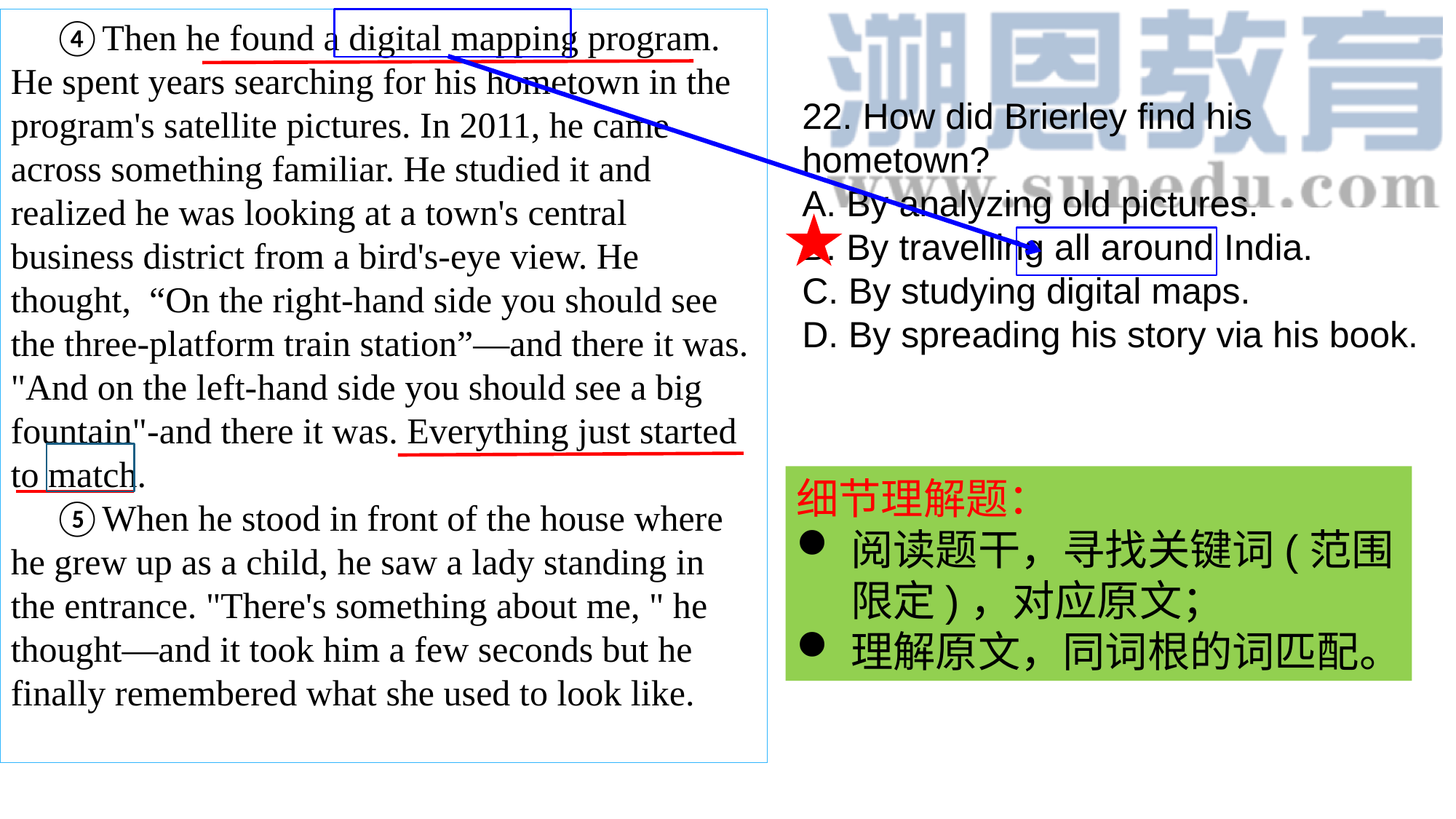

④Then he found a digital mapping program. He spent years searching for his hometown in the program's satellite pictures. In 2011, he came across something familiar. He studied it and realized he was looking at a town's central business district from a bird's-eye view. He thought,  “On the right-hand side you should see the three-platform train station”—and there it was. "And on the left-hand side you should see a big fountain"-and there it was. Everything just started to match.
⑤When he stood in front of the house where he grew up as a child, he saw a lady standing in the entrance. "There's something about me, " he thought—and it took him a few seconds but he finally remembered what she used to look like.

22. How did Brierley find his hometown?
A. By analyzing old pictures.
B. By travelling all around India.
C. By studying digital maps.
D. By spreading his story via his book.

细节理解题：
阅读题干，寻找关键词(范围限定)，对应原文；
理解原文，同词根的词匹配。